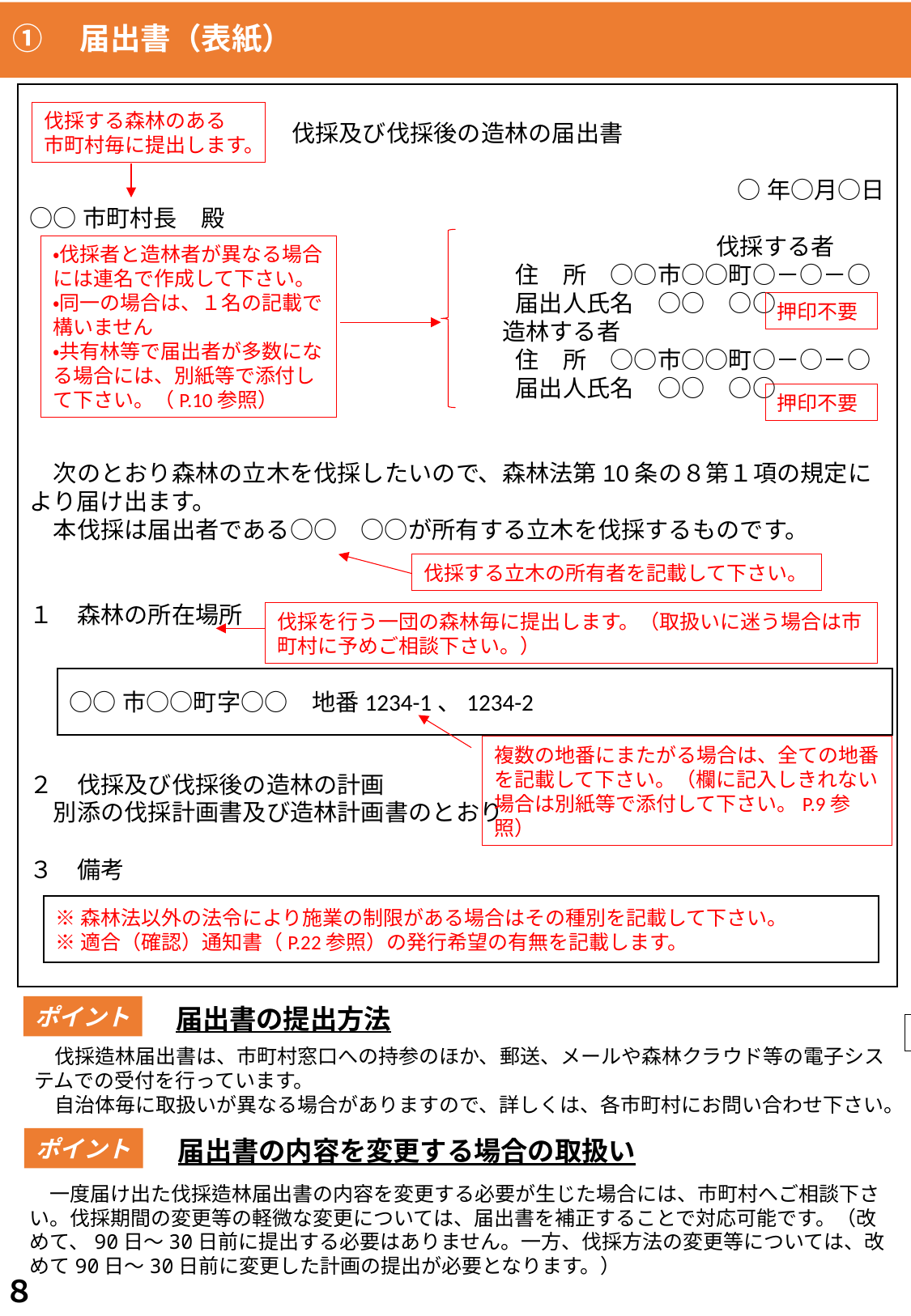

# ①　届出書（表紙）

伐採及び伐採後の造林の届出書

○年○月○日
○○市町村長　殿
　　　　　　　　　　　　　　　　　　　　　　　　　　　　　伐採する者
住　所　○○市○○町○－○－○
届出人氏名　○○　○○
　　造林する者
住　所　○○市○○町○－○－○
届出人氏名　○○　○○

　次のとおり森林の立木を伐採したいので、森林法第10条の８第１項の規定により届け出ます。
　本伐採は届出者である○○　○○が所有する立木を伐採するものです。

１　森林の所在場所

２　伐採及び伐採後の造林の計画
　別添の伐採計画書及び造林計画書のとおり

３　備考

伐採する森林のある
市町村毎に提出します。
告4,マP39‐3・P43-4

・伐採者と造林者が異なる場合には連名で作成して下さい。
・同一の場合は、１名の記載で構いません
・共有林等で届出者が多数になる場合には、別紙等で添付して下さい。（P.10参照）
押印不要
押印不要
伐採する立木の所有者を記載して下さい。
伐採を行う一団の森林毎に提出します。（取扱いに迷う場合は市町村に予めご相談下さい。）
○○市○○町字○○　地番1234-1、1234-2
複数の地番にまたがる場合は、全ての地番を記載して下さい。（欄に記入しきれない場合は別紙等で添付して下さい。P.9参照）
※森林法以外の法令により施業の制限がある場合はその種別を記載して下さい。
※適合（確認）通知書（P.22参照）の発行希望の有無を記載します。
ポイント
届出書の提出方法
マP82‐問7
　伐採造林届出書は、市町村窓口への持参のほか、郵送、メールや森林クラウド等の電子システムでの受付を行っています。
　自治体毎に取扱いが異なる場合がありますので、詳しくは、各市町村にお問い合わせ下さい。
ポイント
届出書の内容を変更する場合の取扱い
　一度届け出た伐採造林届出書の内容を変更する必要が生じた場合には、市町村へご相談下さい。伐採期間の変更等の軽微な変更については、届出書を補正することで対応可能です。（改めて、90日～30日前に提出する必要はありません。一方、伐採方法の変更等については、改めて90日～30日前に変更した計画の提出が必要となります。）
８